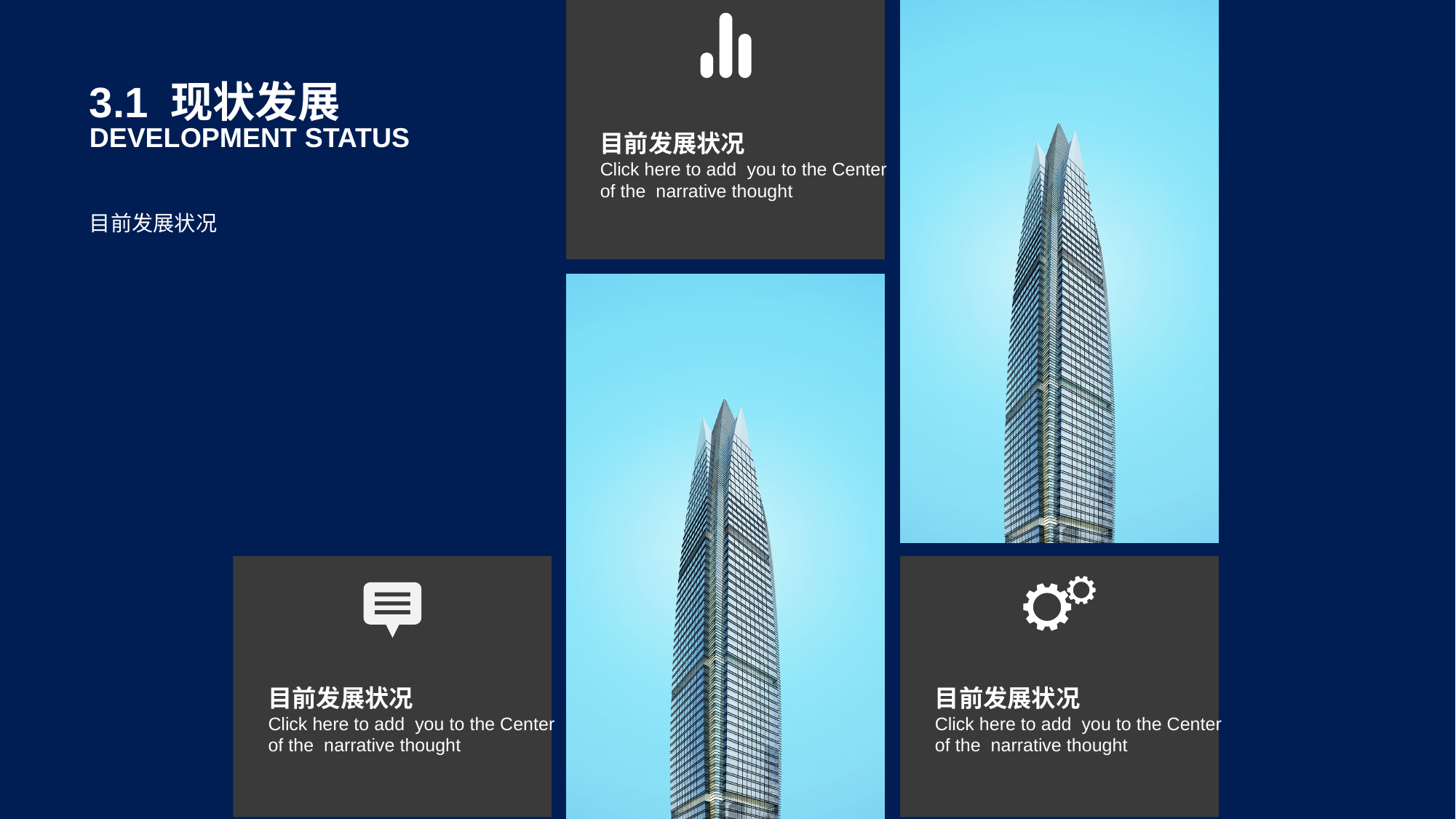

目前发展状况
Click here to add  you to the Center
of the  narrative thought

目前发展状况
Click here to add  you to the Center
of the  narrative thought

目前发展状况
Click here to add  you to the Center
of the  narrative thought

3.1 现状发展
DEVELOPMENT STATUS

目前发展状况